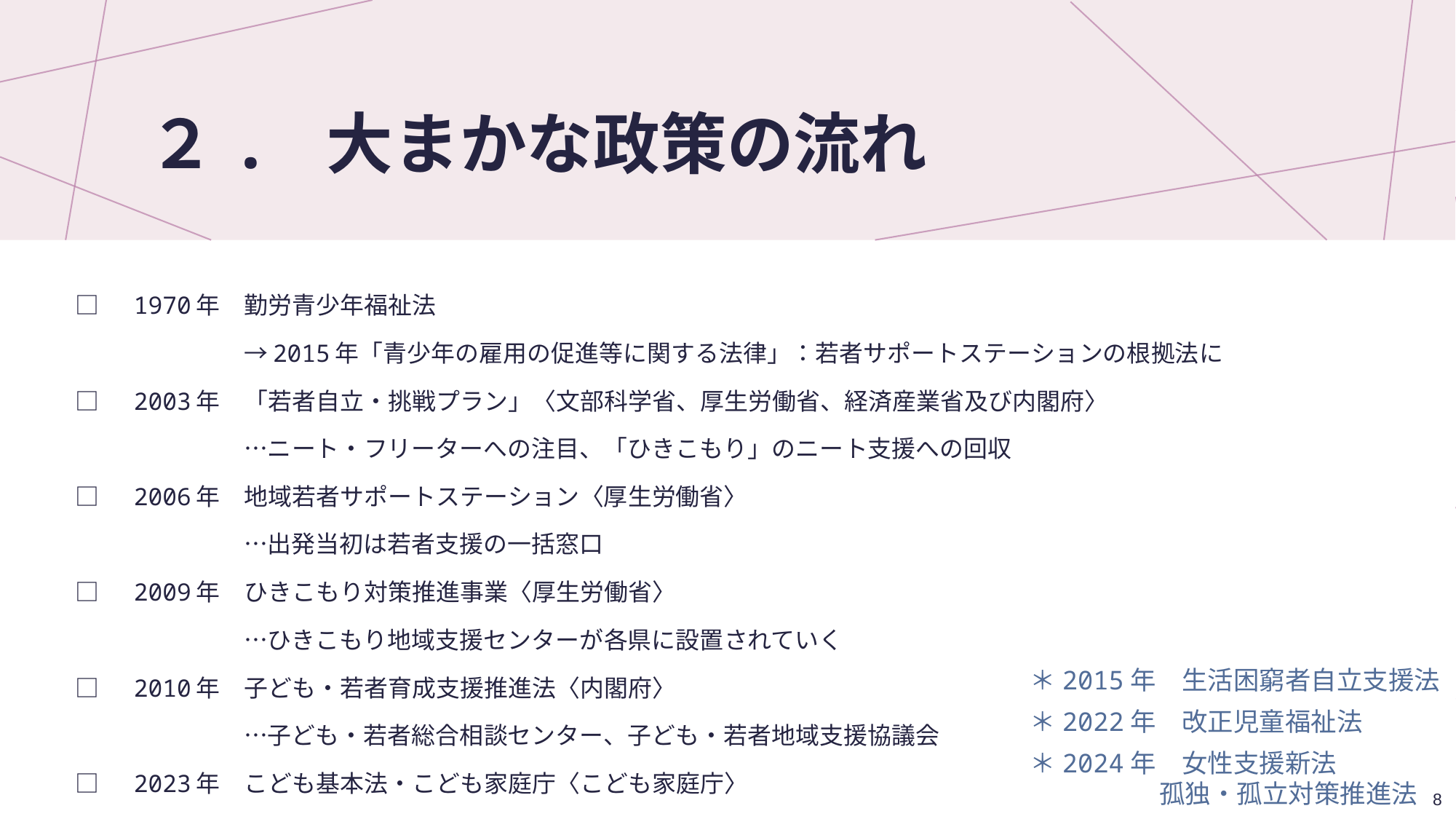

# ２. 大まかな政策の流れ
□　1970年　勤労青少年福祉法
　　　　　　　→2015年「青少年の雇用の促進等に関する法律」：若者サポートステーションの根拠法に
□　2003年　「若者自立・挑戦プラン」〈文部科学省、厚生労働省、経済産業省及び内閣府〉
　　　　　　　…ニート・フリーターへの注目、「ひきこもり」のニート支援への回収
□　2006年　地域若者サポートステーション〈厚生労働省〉
　　　　　　　…出発当初は若者支援の一括窓口
□　2009年　ひきこもり対策推進事業〈厚生労働省〉
　　　　　　　…ひきこもり地域支援センターが各県に設置されていく
□　2010年　子ども・若者育成支援推進法〈内閣府〉
　　　　　　　…子ども・若者総合相談センター、子ども・若者地域支援協議会
□　2023年　こども基本法・こども家庭庁〈こども家庭庁〉

＊2015年　生活困窮者自立支援法
＊2022年　改正児童福祉法
＊2024年　女性支援新法
　　　　　孤独・孤立対策推進法
8